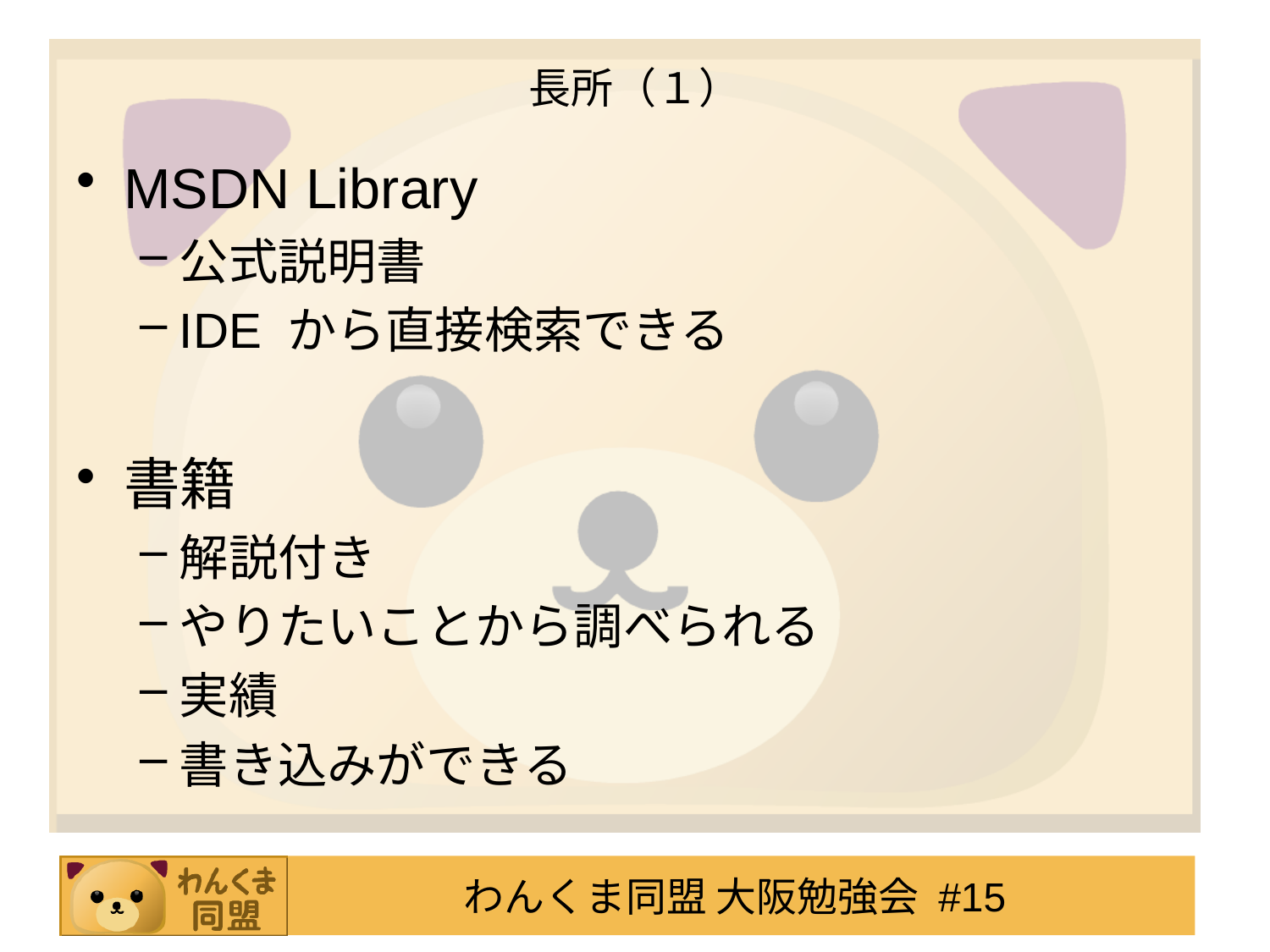

# 長所（１）
MSDN Library
公式説明書
IDE から直接検索できる

書籍
解説付き
やりたいことから調べられる
実績
書き込みができる